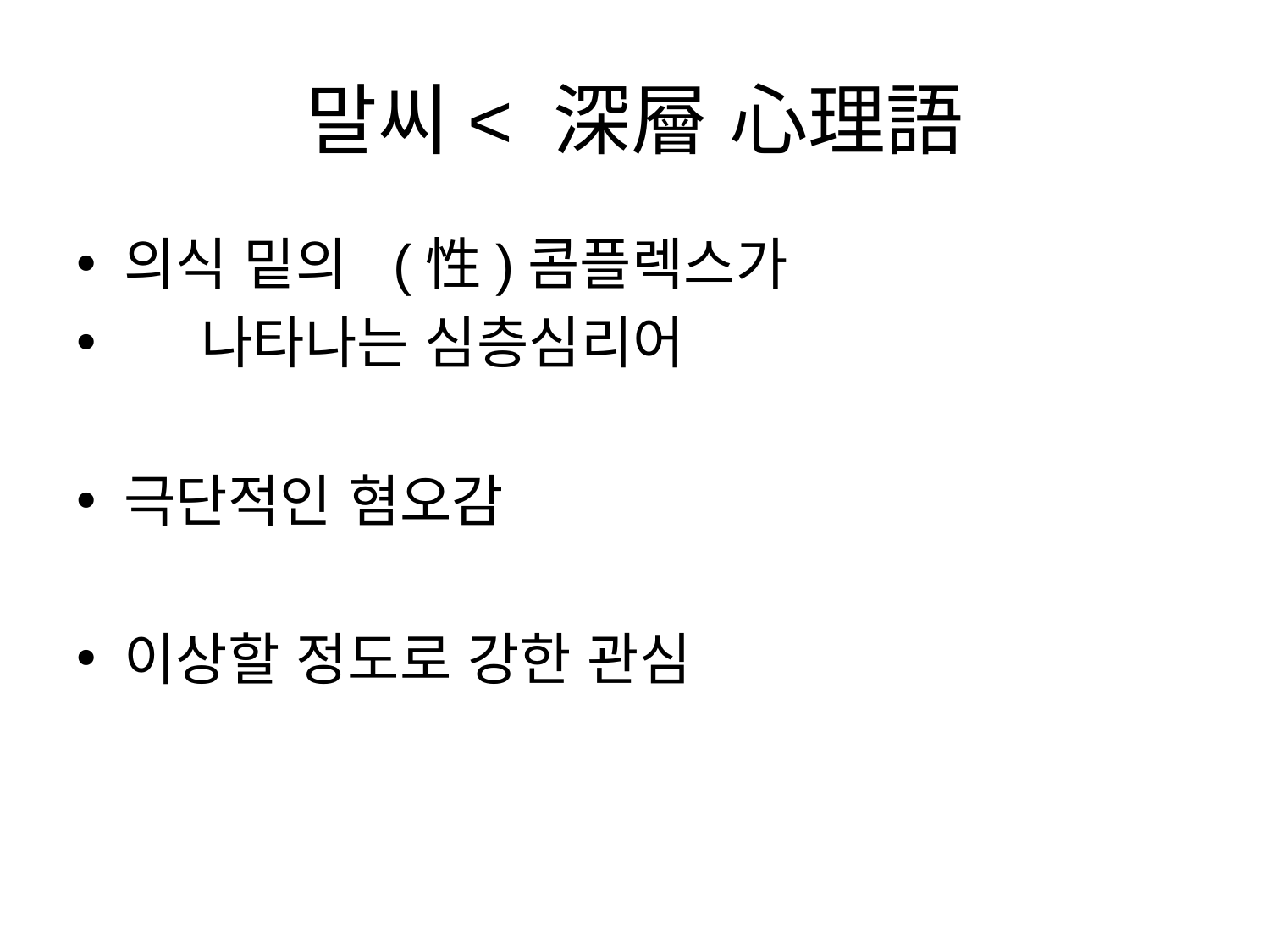

# 말씨< 深層 心理語
의식 밑의  (性)콤플렉스가
    나타나는 심층심리어

극단적인 혐오감

이상할 정도로 강한 관심